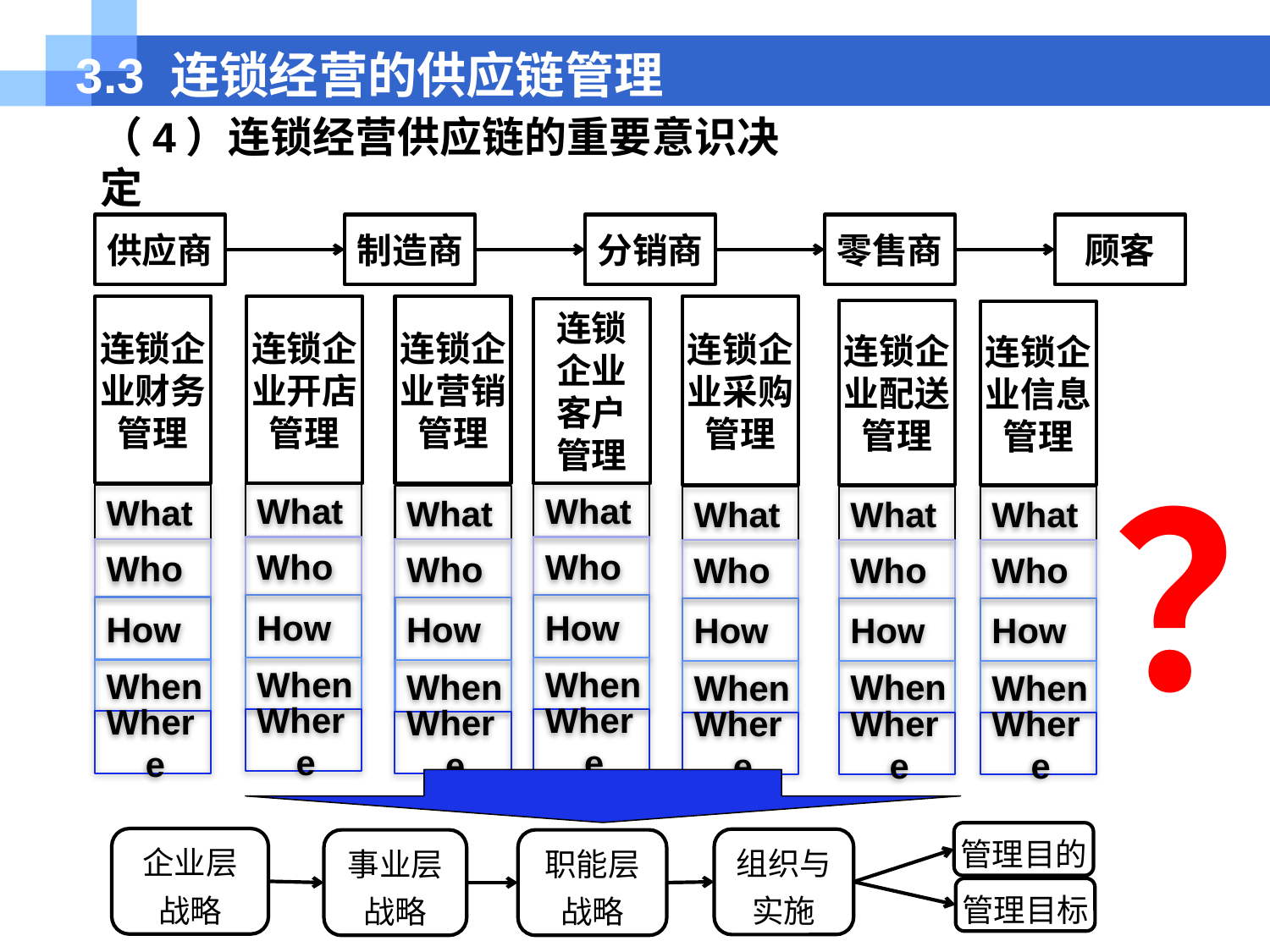

# 3.3 连锁经营的供应链管理
（4）连锁经营供应链的重要意识决定
供应商
制造商
分销商
零售商
顾客
连锁企业财务管理
连锁企业开店管理
连锁企业营销管理
连锁企业采购管理
连锁
企业
客户
管理
连锁企业配送管理
连锁企业信息管理
？
What
What
What
What
What
What
What
Who
Who
Who
Who
Who
Who
Who
How
How
How
How
How
How
How
When
When
When
When
When
When
When
Where
Where
Where
Where
Where
Where
Where

管理目的
企业层
战略
组织与
实施
职能层
战略
事业层
战略
管理目标